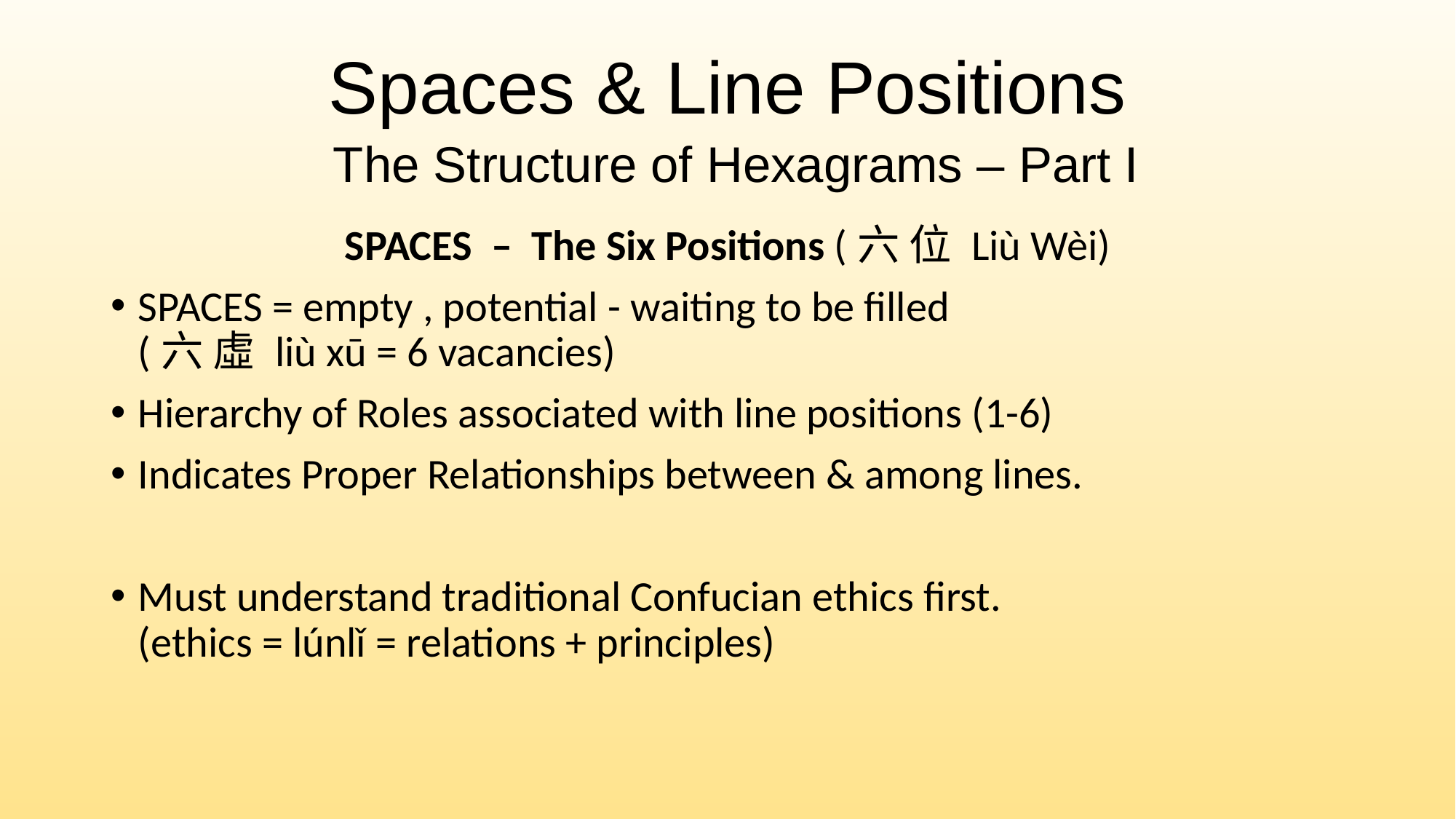

# Spaces & Line Positions  The Structure of Hexagrams – Part I
SPACES  –  The Six Positions (六 位 Liù Wèi)
SPACES = empty , potential - waiting to be filled
(六 虛 liù xū = 6 vacancies)
Hierarchy of Roles associated with line positions (1-6)
Indicates Proper Relationships between & among lines.

Must understand traditional Confucian ethics first.
(ethics = lúnlǐ = relations + principles)